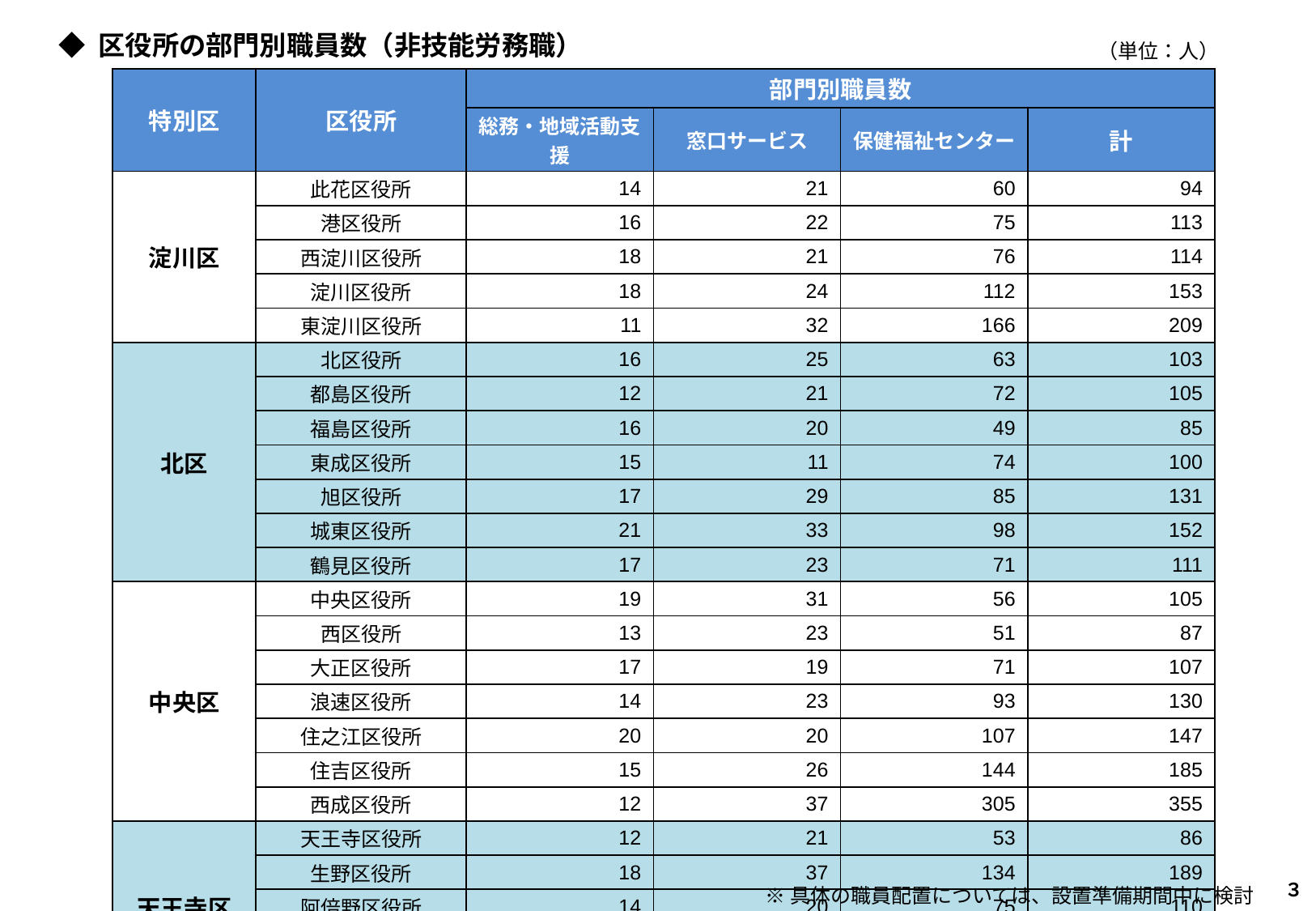

◆ 区役所の部門別職員数（非技能労務職）
（単位：人）
| 特別区 | 区役所 | 部門別職員数 |  |  |  |
| --- | --- | --- | --- | --- | --- |
|  |  | 総務・地域活動支援 | 窓口サービス | 保健福祉センター | 計 |
| 淀川区 | 此花区役所 | 14 | 21 | 60 | 94 |
|  | 港区役所 | 16 | 22 | 75 | 113 |
|  | 西淀川区役所 | 18 | 21 | 76 | 114 |
|  | 淀川区役所 | 18 | 24 | 112 | 153 |
|  | 東淀川区役所 | 11 | 32 | 166 | 209 |
| 北区 | 北区役所 | 16 | 25 | 63 | 103 |
|  | 都島区役所 | 12 | 21 | 72 | 105 |
|  | 福島区役所 | 16 | 20 | 49 | 85 |
|  | 東成区役所 | 15 | 11 | 74 | 100 |
|  | 旭区役所 | 17 | 29 | 85 | 131 |
|  | 城東区役所 | 21 | 33 | 98 | 152 |
|  | 鶴見区役所 | 17 | 23 | 71 | 111 |
| 中央区 | 中央区役所 | 19 | 31 | 56 | 105 |
|  | 西区役所 | 13 | 23 | 51 | 87 |
|  | 大正区役所 | 17 | 19 | 71 | 107 |
|  | 浪速区役所 | 14 | 23 | 93 | 130 |
|  | 住之江区役所 | 20 | 20 | 107 | 147 |
|  | 住吉区役所 | 15 | 26 | 144 | 185 |
|  | 西成区役所 | 12 | 37 | 305 | 355 |
| 天王寺区 | 天王寺区役所 | 12 | 21 | 53 | 86 |
|  | 生野区役所 | 18 | 37 | 134 | 189 |
|  | 阿倍野区役所 | 14 | 20 | 75 | 110 |
|  | 東住吉区役所 | 20 | 22 | 134 | 175 |
|  | 平野区役所 | 17 | 46 | 188 | 251 |
| 計 |  | 383 | 604 | 2,412 | 3,398 |
 ３
※具体の職員配置については、設置準備期間中に検討